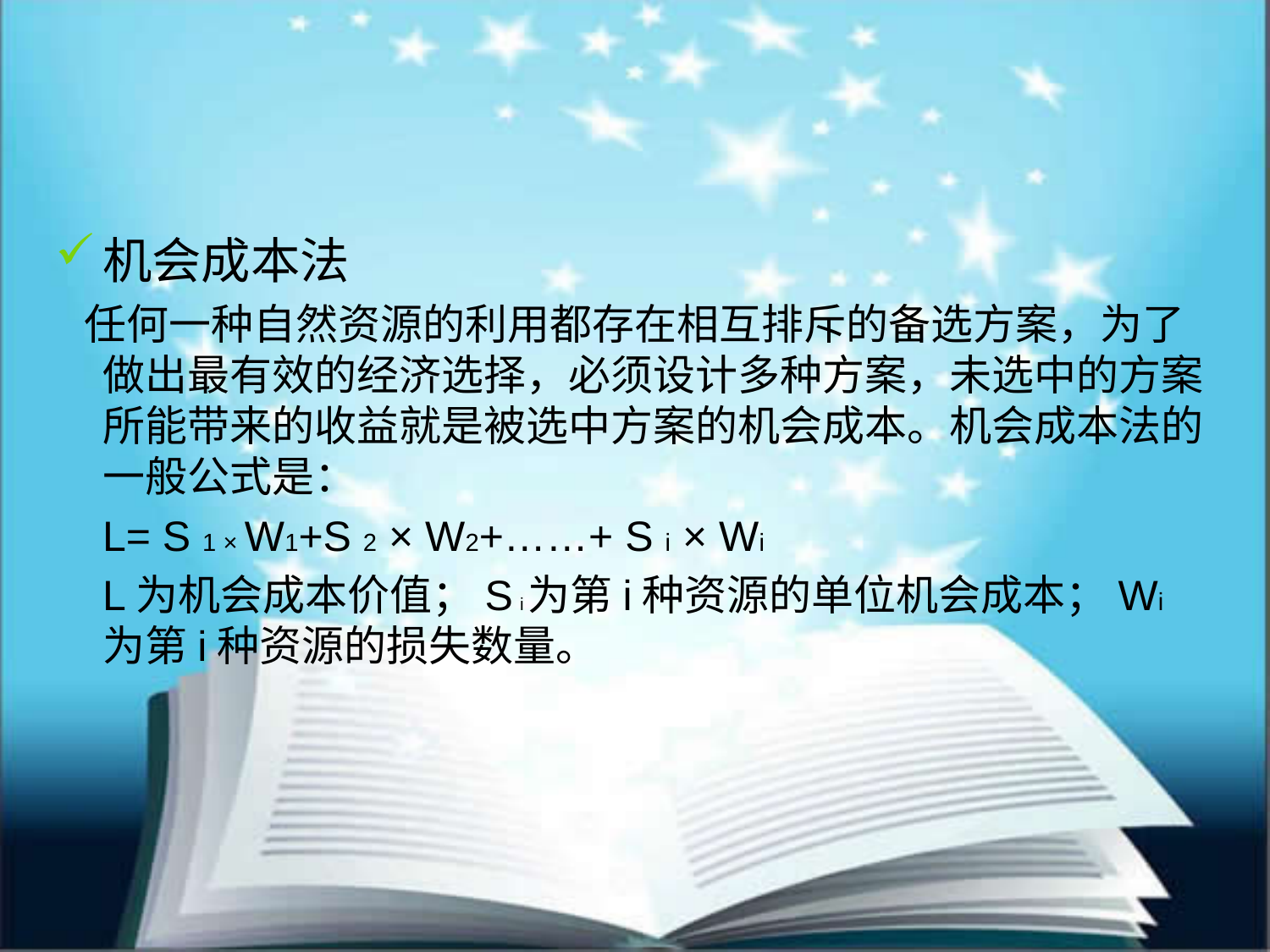

机会成本法
  任何一种自然资源的利用都存在相互排斥的备选方案，为了做出最有效的经济选择，必须设计多种方案，未选中的方案所能带来的收益就是被选中方案的机会成本。机会成本法的一般公式是：
    L= S 1 × W1+S 2 × W2+……+ S i × Wi
    L为机会成本价值；S i为第i种资源的单位机会成本；Wi为第i种资源的损失数量。